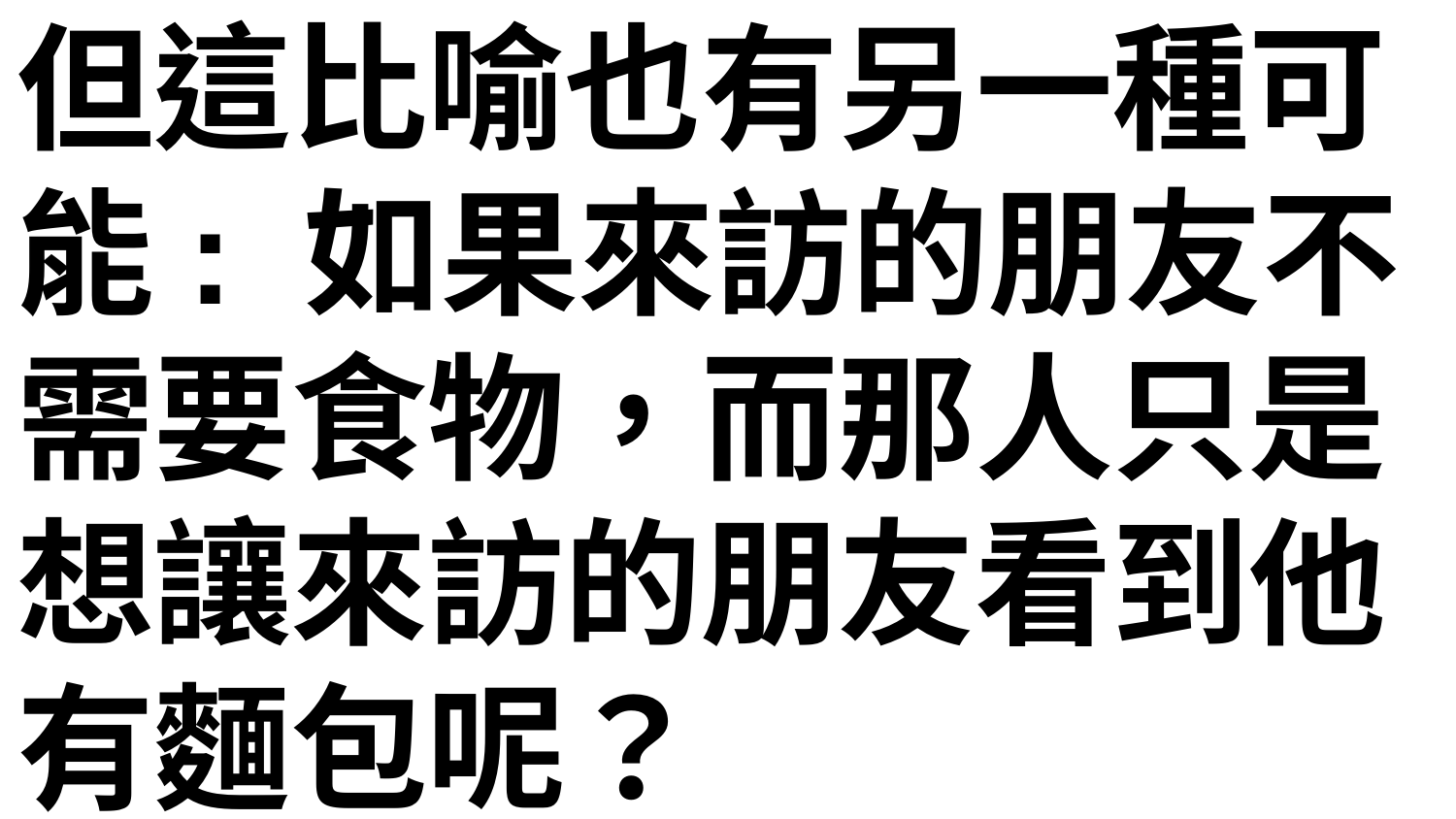

但這比喻也有另一種可能: 如果來訪的朋友不需要食物，而那人只是想讓來訪的朋友看到他有麵包呢？